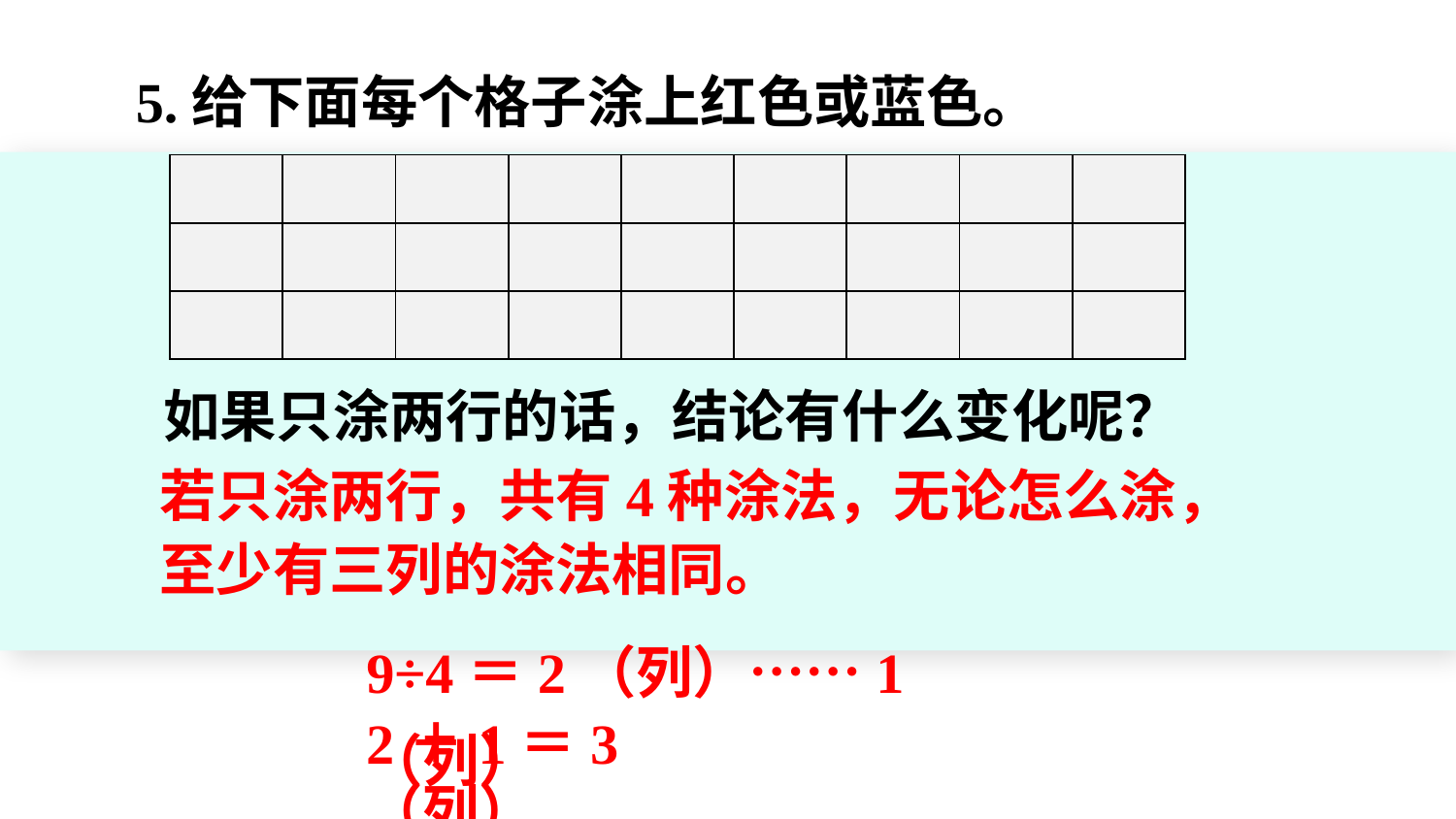

5.给下面每个格子涂上红色或蓝色。
|  |  |  |  |  |  |  |  |  |
| --- | --- | --- | --- | --- | --- | --- | --- | --- |
|  |  |  |  |  |  |  |  |  |
|  |  |  |  |  |  |  |  |  |
如果只涂两行的话，结论有什么变化呢？
若只涂两行，共有4种涂法，无论怎么涂，至少有三列的涂法相同。
9÷4＝2（列）……1（列）
2＋1＝3（列）